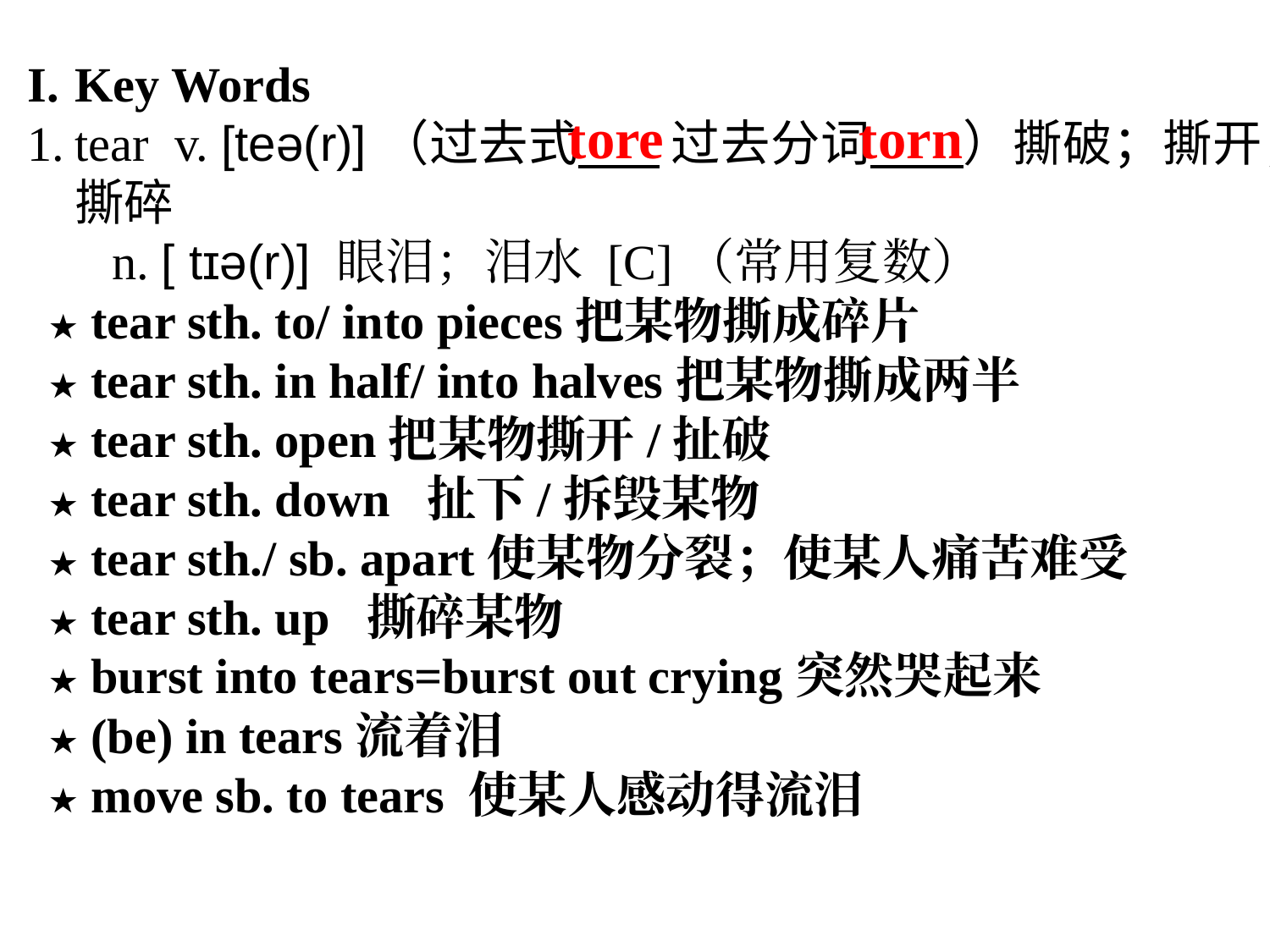

Key Words
tear  v. [teə(r)]（过去式        过去分词        ）撕破；撕开；撕碎
n. [ tɪə(r)] 眼泪；泪水 [C]（常用复数）
★ tear sth. to/ into pieces把某物撕成碎片
★ tear sth. in half/ into halves把某物撕成两半
★ tear sth. open把某物撕开/扯破
★ tear sth. down  扯下/拆毁某物
★ tear sth./ sb. apart使某物分裂；使某人痛苦难受
★ tear sth. up  撕碎某物
★ burst into tears=burst out crying突然哭起来
★ (be) in tears流着泪
★ move sb. to tears 使某人感动得流泪
torn
tore